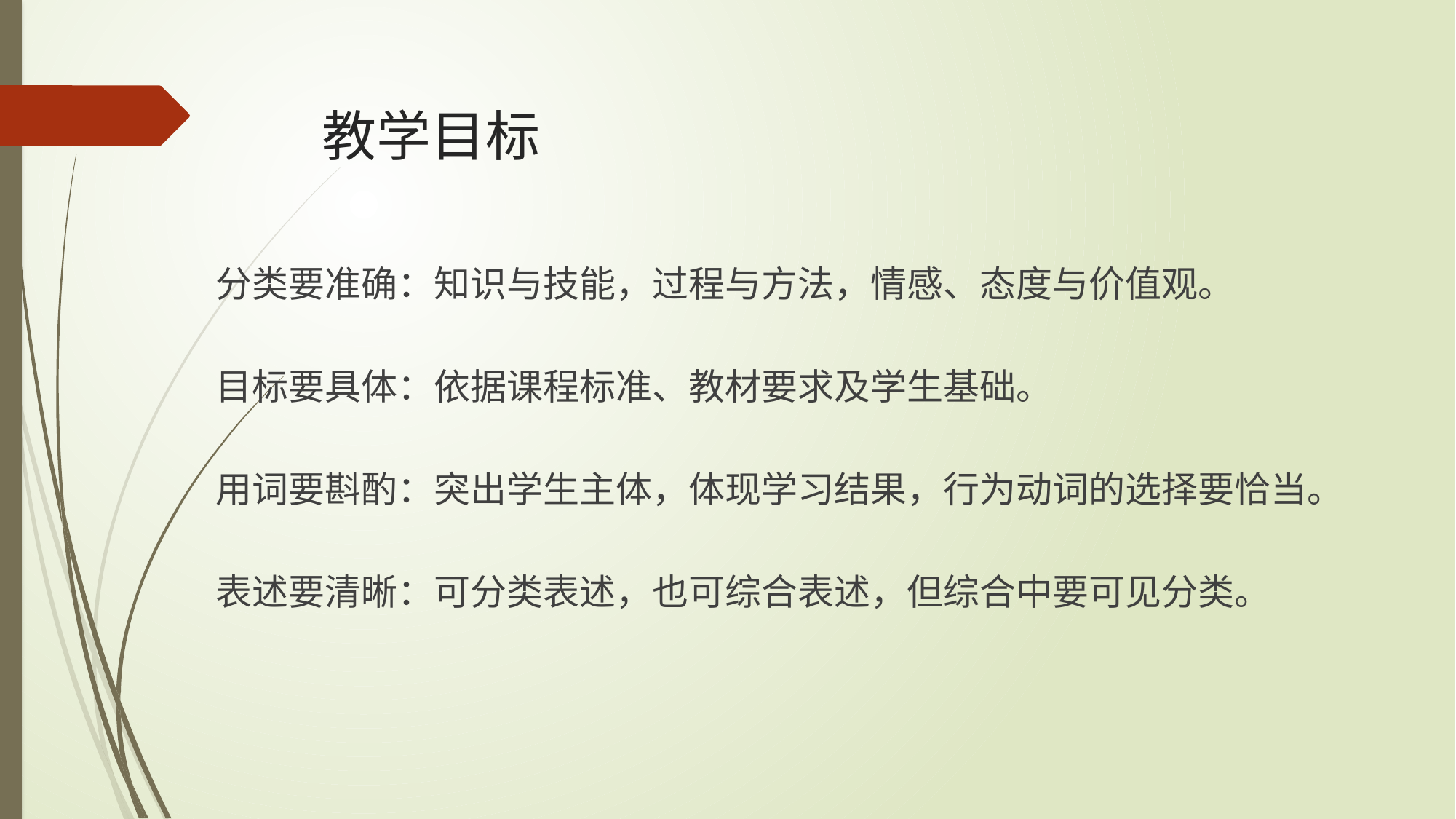

# 教学目标
分类要准确：知识与技能，过程与方法，情感、态度与价值观。
目标要具体：依据课程标准、教材要求及学生基础。
用词要斟酌：突出学生主体，体现学习结果，行为动词的选择要恰当。
表述要清晰：可分类表述，也可综合表述，但综合中要可见分类。